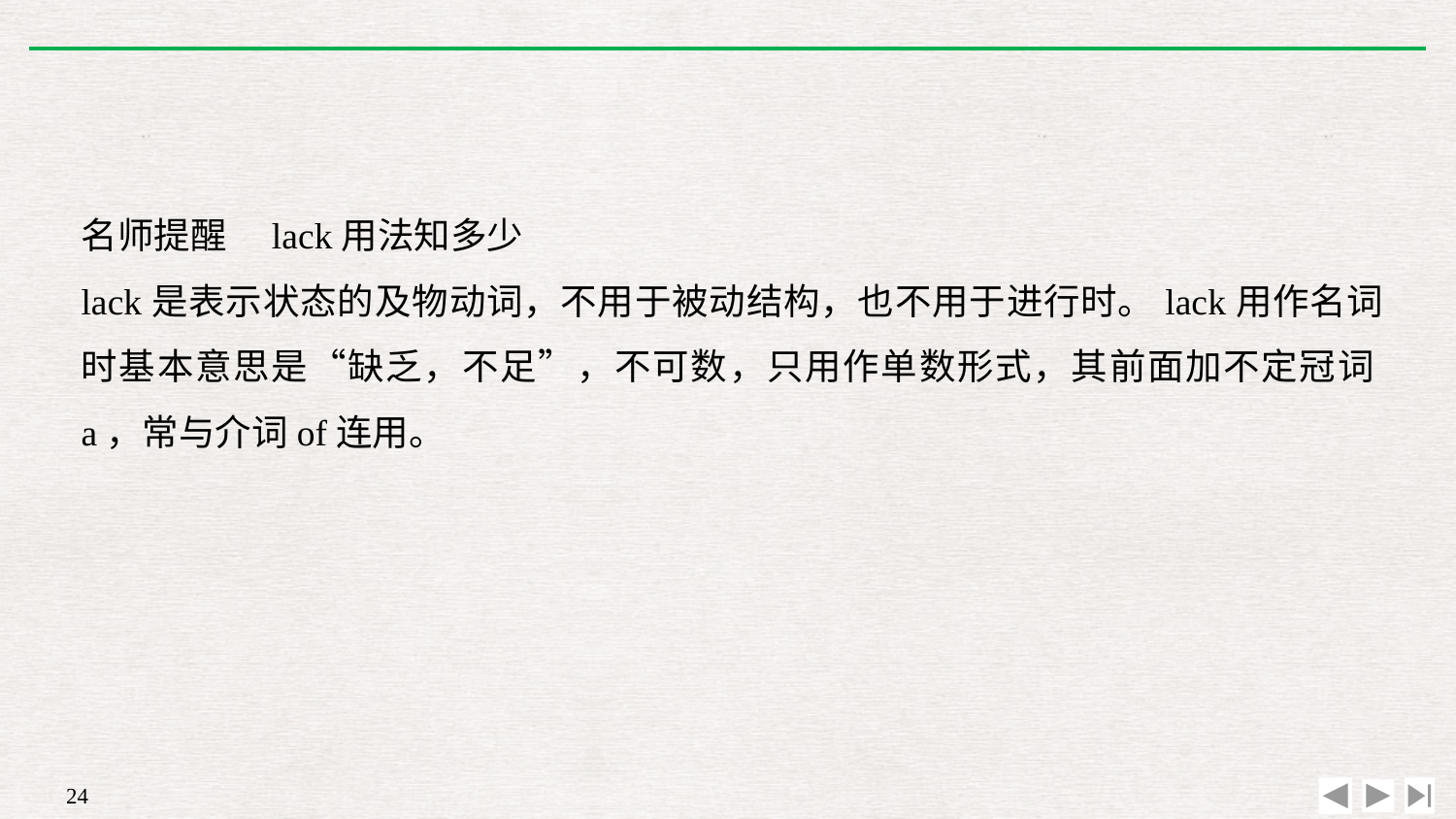

名师提醒　lack用法知多少
lack是表示状态的及物动词，不用于被动结构，也不用于进行时。lack用作名词时基本意思是“缺乏，不足”，不可数，只用作单数形式，其前面加不定冠词a，常与介词of连用。